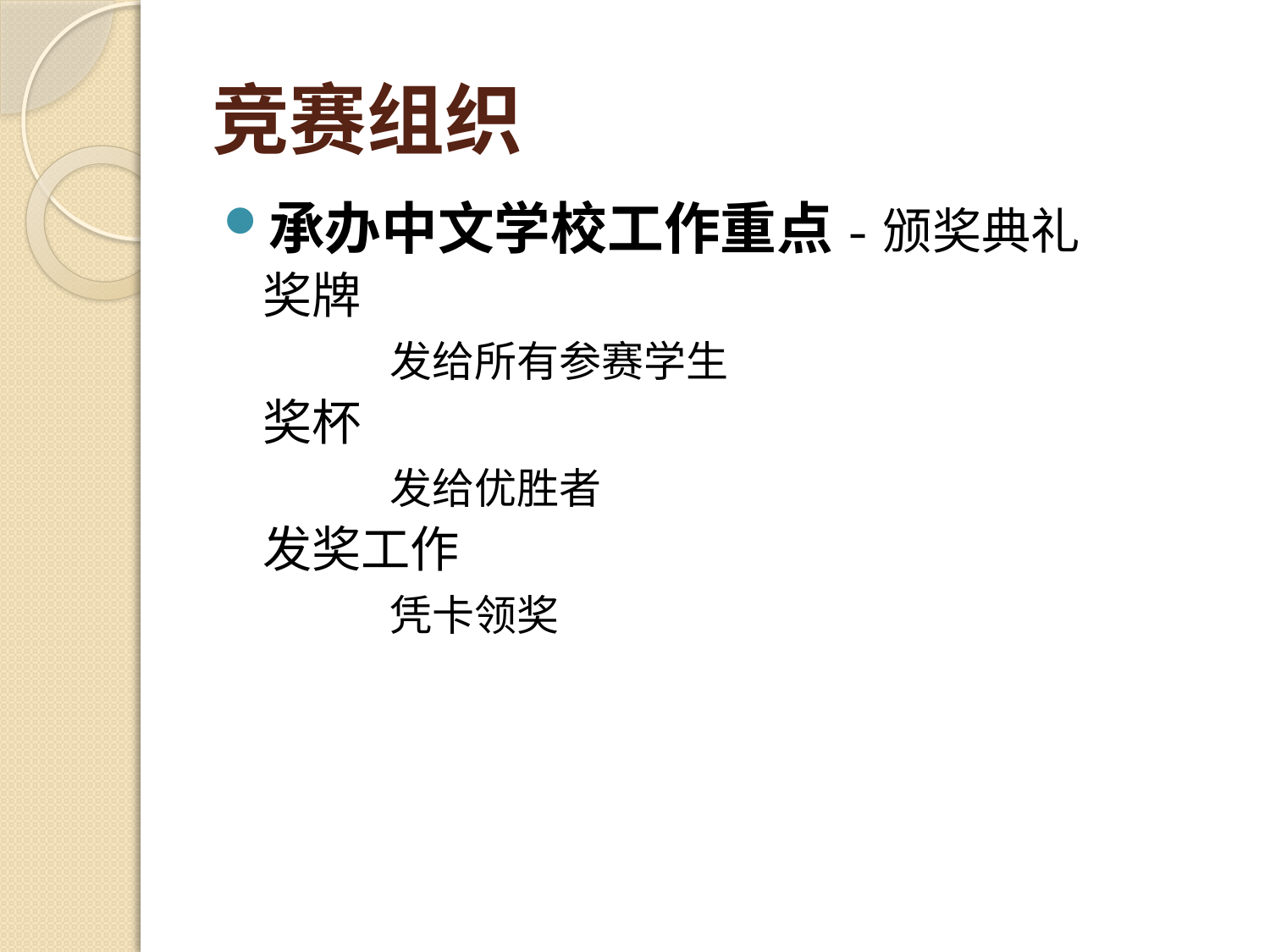

# 竞赛组织
承办中文学校工作重点-颁奖典礼
	奖牌
		发给所有参赛学生
	奖杯
		发给优胜者
	发奖工作
		凭卡领奖